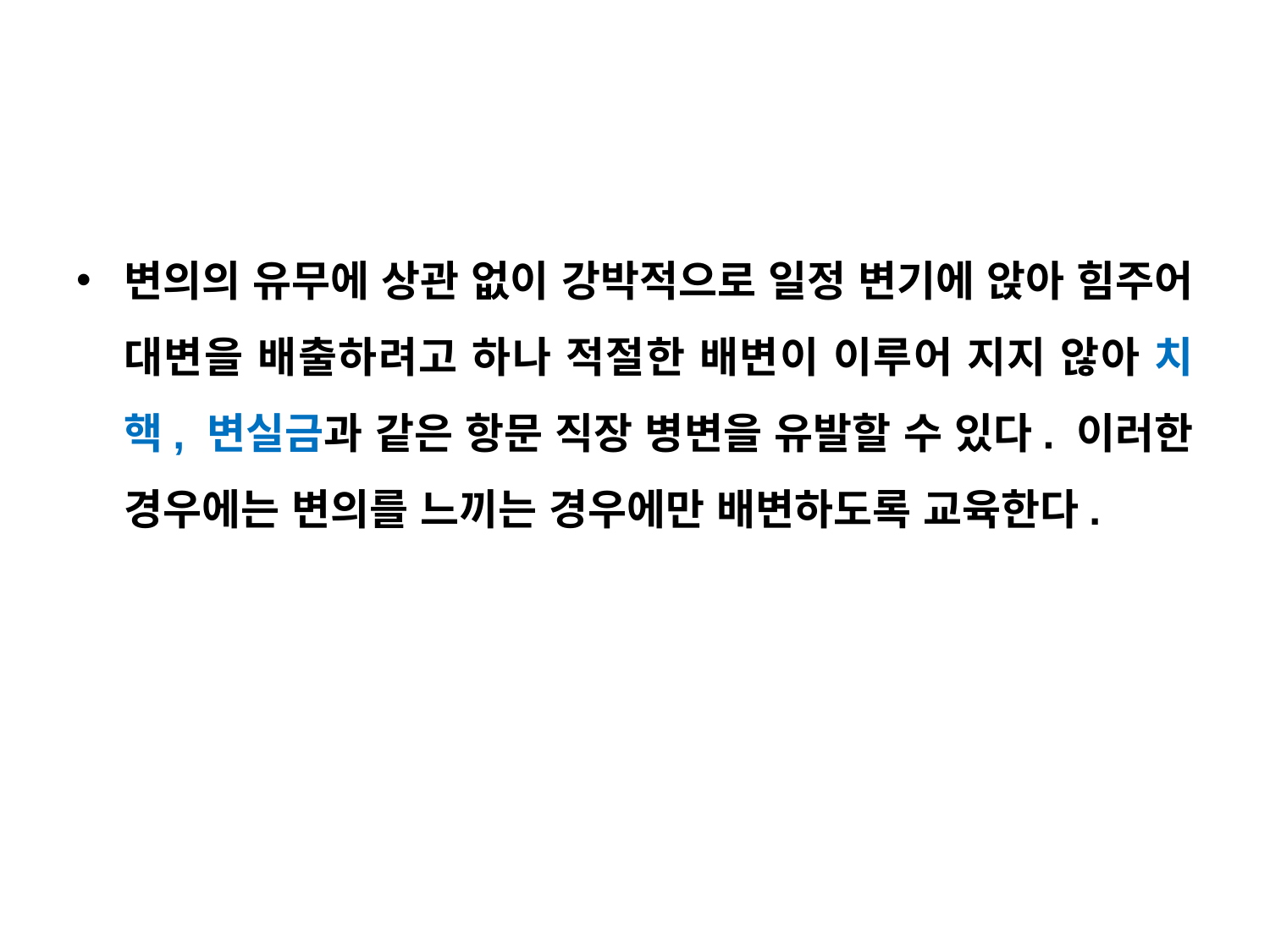

#
변의의 유무에 상관 없이 강박적으로 일정 변기에 앉아 힘주어 대변을 배출하려고 하나 적절한 배변이 이루어 지지 않아 치핵, 변실금과 같은 항문 직장 병변을 유발할 수 있다. 이러한 경우에는 변의를 느끼는 경우에만 배변하도록 교육한다.